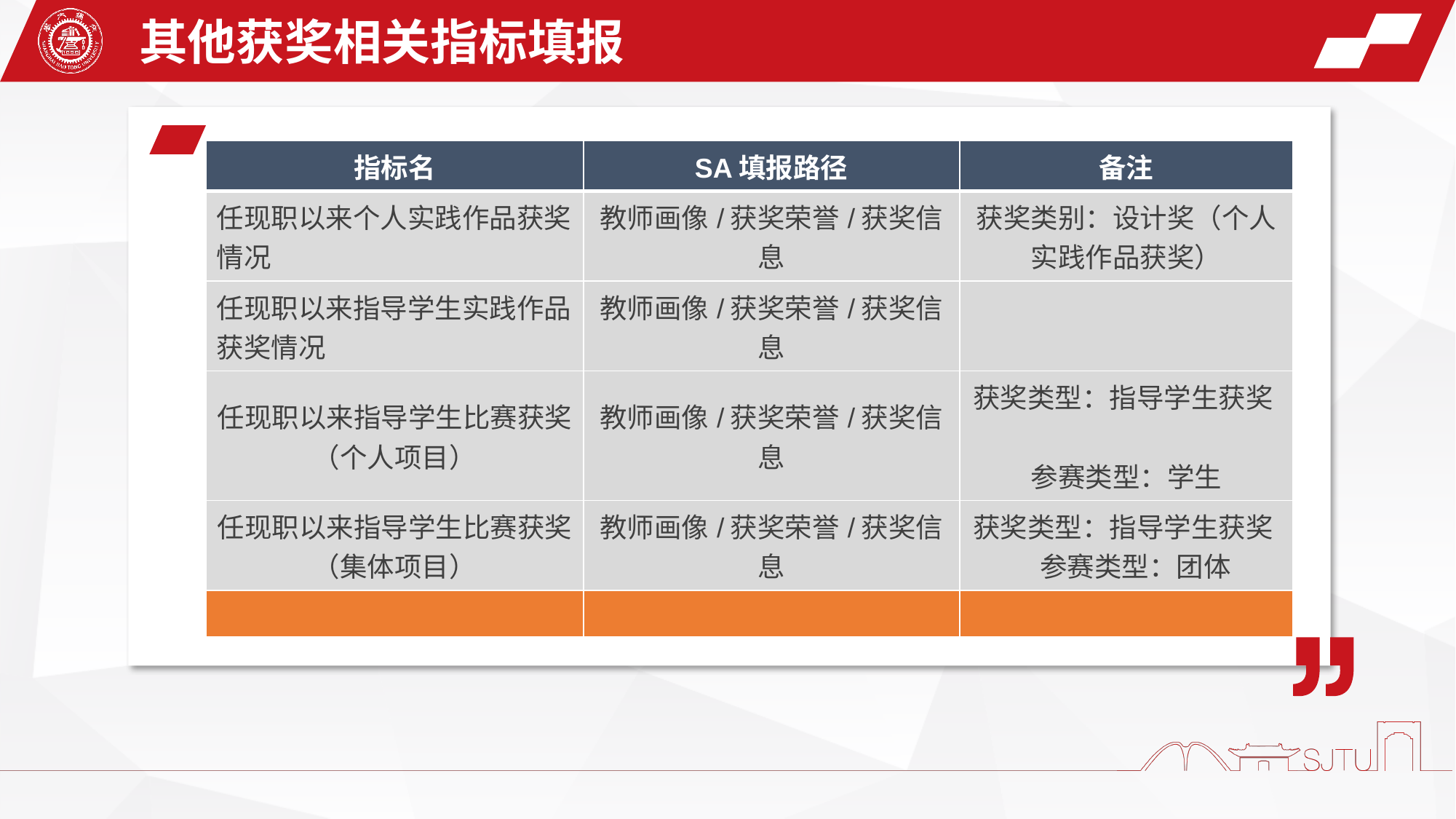

其他获奖相关指标填报

| 指标名 | SA填报路径 | 备注 |
| --- | --- | --- |
| 任现职以来个人实践作品获奖情况 | 教师画像/获奖荣誉/获奖信息 | 获奖类别：设计奖（个人实践作品获奖） |
| 任现职以来指导学生实践作品获奖情况 | 教师画像/获奖荣誉/获奖信息 |  |
| 任现职以来指导学生比赛获奖（个人项目） | 教师画像/获奖荣誉/获奖信息 | 获奖类型：指导学生获奖 参赛类型：学生 |
| 任现职以来指导学生比赛获奖（集体项目） | 教师画像/获奖荣誉/获奖信息 | 获奖类型：指导学生获奖 参赛类型：团体 |
|  |  |  |